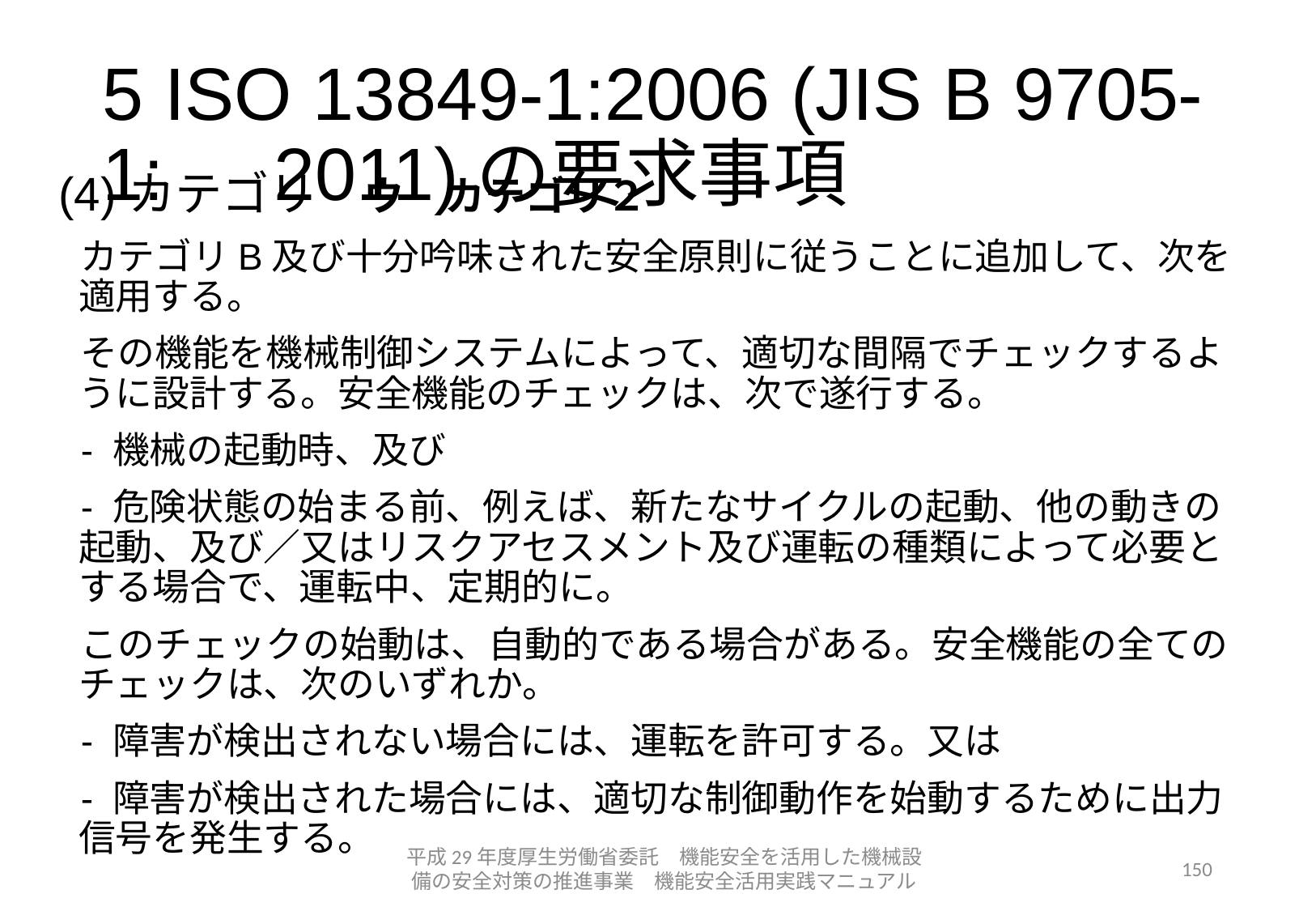

# 5 ISO 13849-1:2006 (JIS B 9705-1:　2011)の要求事項
(4)カテゴリ　ウ　カテゴリ２
カテゴリB及び十分吟味された安全原則に従うことに追加して、次を適用する。
その機能を機械制御システムによって、適切な間隔でチェックするように設計する。安全機能のチェックは、次で遂行する。
- 機械の起動時、及び
- 危険状態の始まる前、例えば、新たなサイクルの起動、他の動きの起動、及び／又はリスクアセスメント及び運転の種類によって必要とする場合で、運転中、定期的に。
このチェックの始動は、自動的である場合がある。安全機能の全てのチェックは、次のいずれか。
- 障害が検出されない場合には、運転を許可する。又は
- 障害が検出された場合には、適切な制御動作を始動するために出力信号を発生する。
平成29年度厚生労働省委託　機能安全を活用した機械設備の安全対策の推進事業　機能安全活用実践マニュアル
150